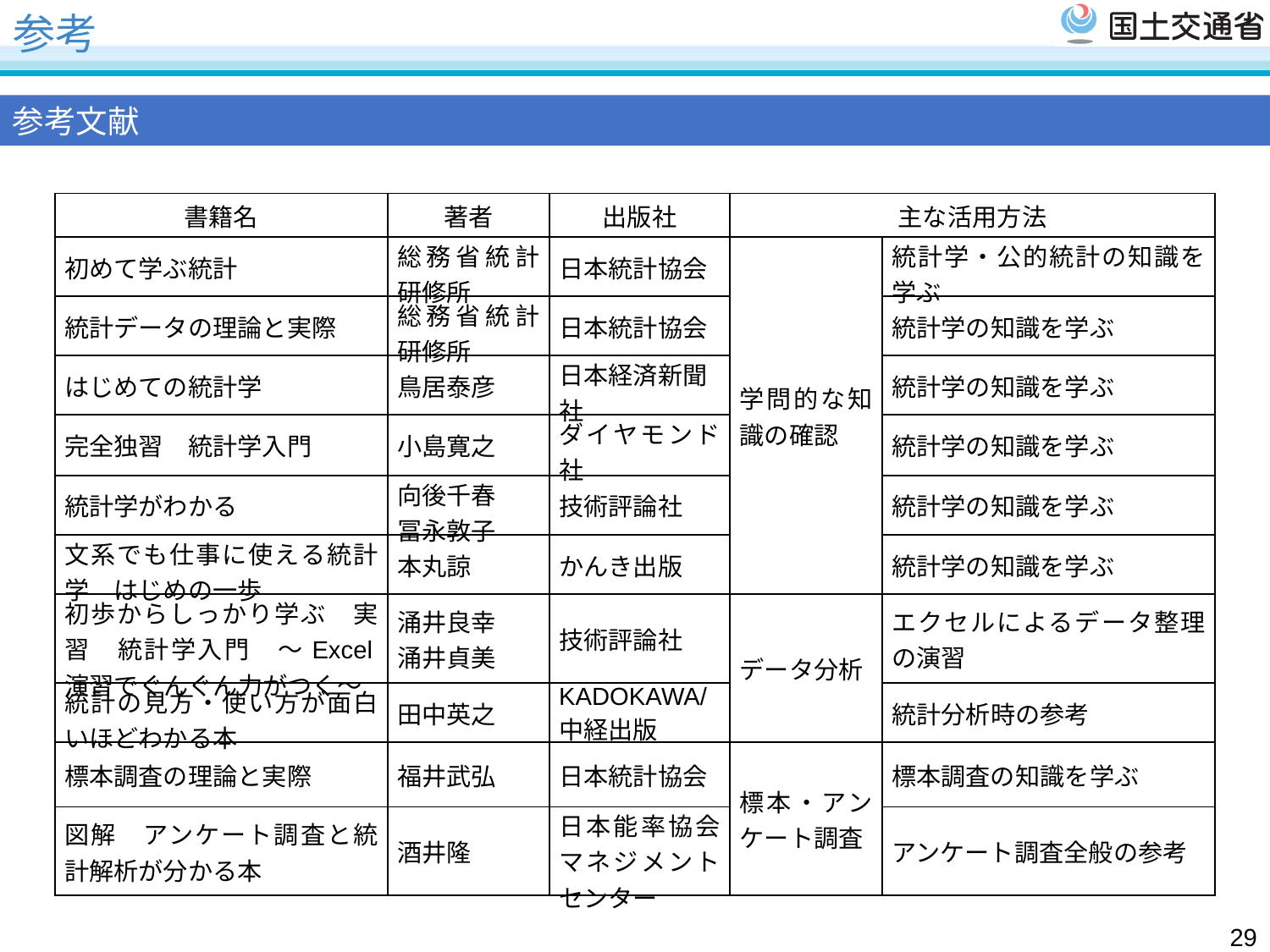

# 参考
参考文献
| 書籍名 | 著者 | 出版社 | 主な活用方法 |  |
| --- | --- | --- | --- | --- |
| 初めて学ぶ統計 | 総務省統計研修所 | 日本統計協会 | 学問的な知識の確認 | 統計学・公的統計の知識を学ぶ |
| 統計データの理論と実際 | 総務省統計研修所 | 日本統計協会 |  | 統計学の知識を学ぶ |
| はじめての統計学 | 鳥居泰彦 | 日本経済新聞社 |  | 統計学の知識を学ぶ |
| 完全独習　統計学入門 | 小島寛之 | ダイヤモンド社 |  | 統計学の知識を学ぶ |
| 統計学がわかる | 向後千春 冨永敦子 | 技術評論社 |  | 統計学の知識を学ぶ |
| 文系でも仕事に使える統計学　はじめの一歩 | 本丸諒 | かんき出版 |  | 統計学の知識を学ぶ |
| 初歩からしっかり学ぶ　実習　統計学入門　～Excel演習でぐんぐん力がつく～ | 涌井良幸 涌井貞美 | 技術評論社 | データ分析 | エクセルによるデータ整理の演習 |
| 統計の見方・使い方が面白いほどわかる本 | 田中英之 | KADOKAWA/中経出版 |  | 統計分析時の参考 |
| 標本調査の理論と実際 | 福井武弘 | 日本統計協会 | 標本・アンケート調査 | 標本調査の知識を学ぶ |
| 図解　アンケート調査と統計解析が分かる本 | 酒井隆 | 日本能率協会マネジメントセンター |  | アンケート調査全般の参考 |
29